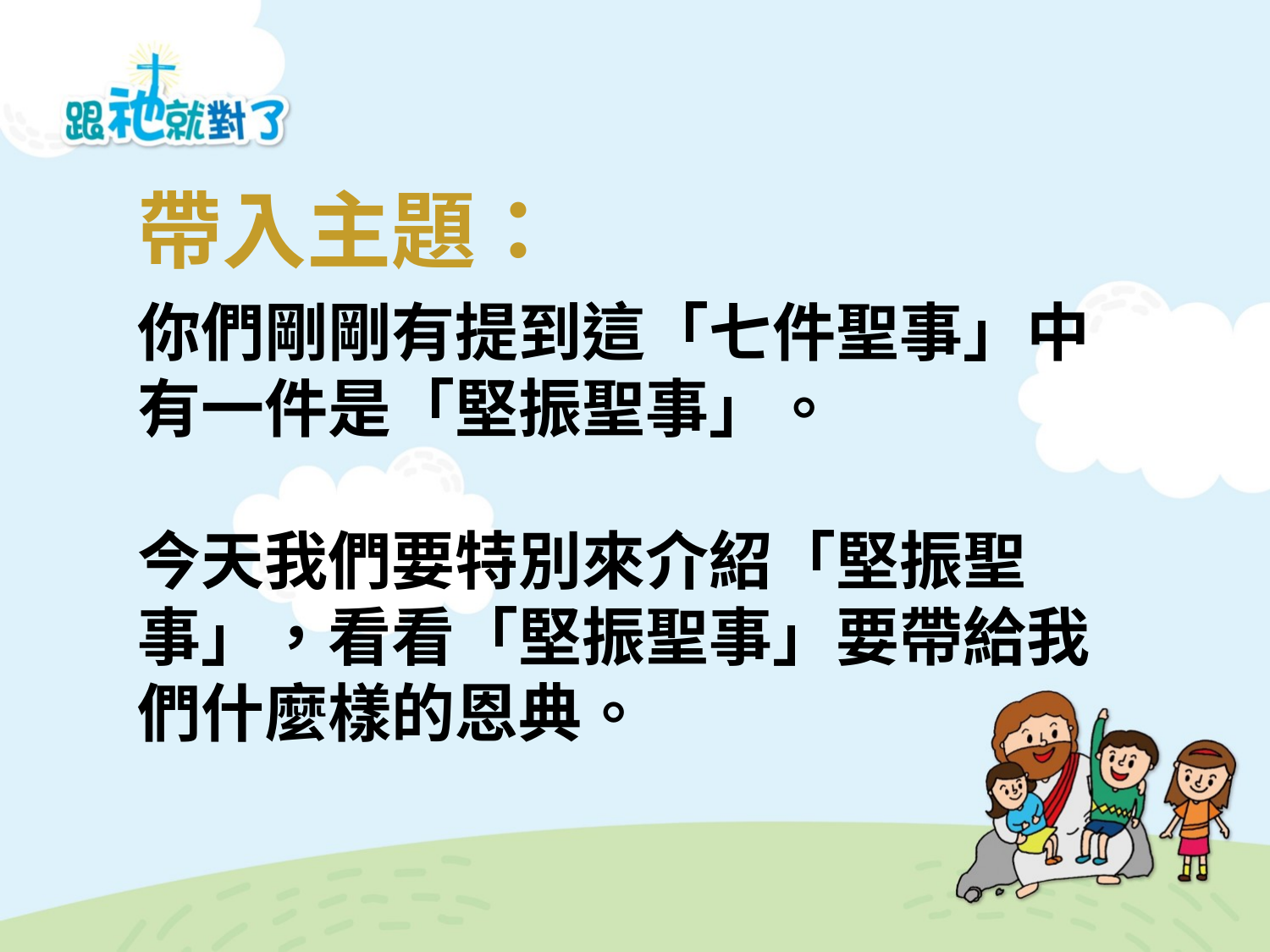

帶入主題：
你們剛剛有提到這「七件聖事」中有一件是「堅振聖事」。

今天我們要特別來介紹「堅振聖事」，看看「堅振聖事」要帶給我們什麼樣的恩典。